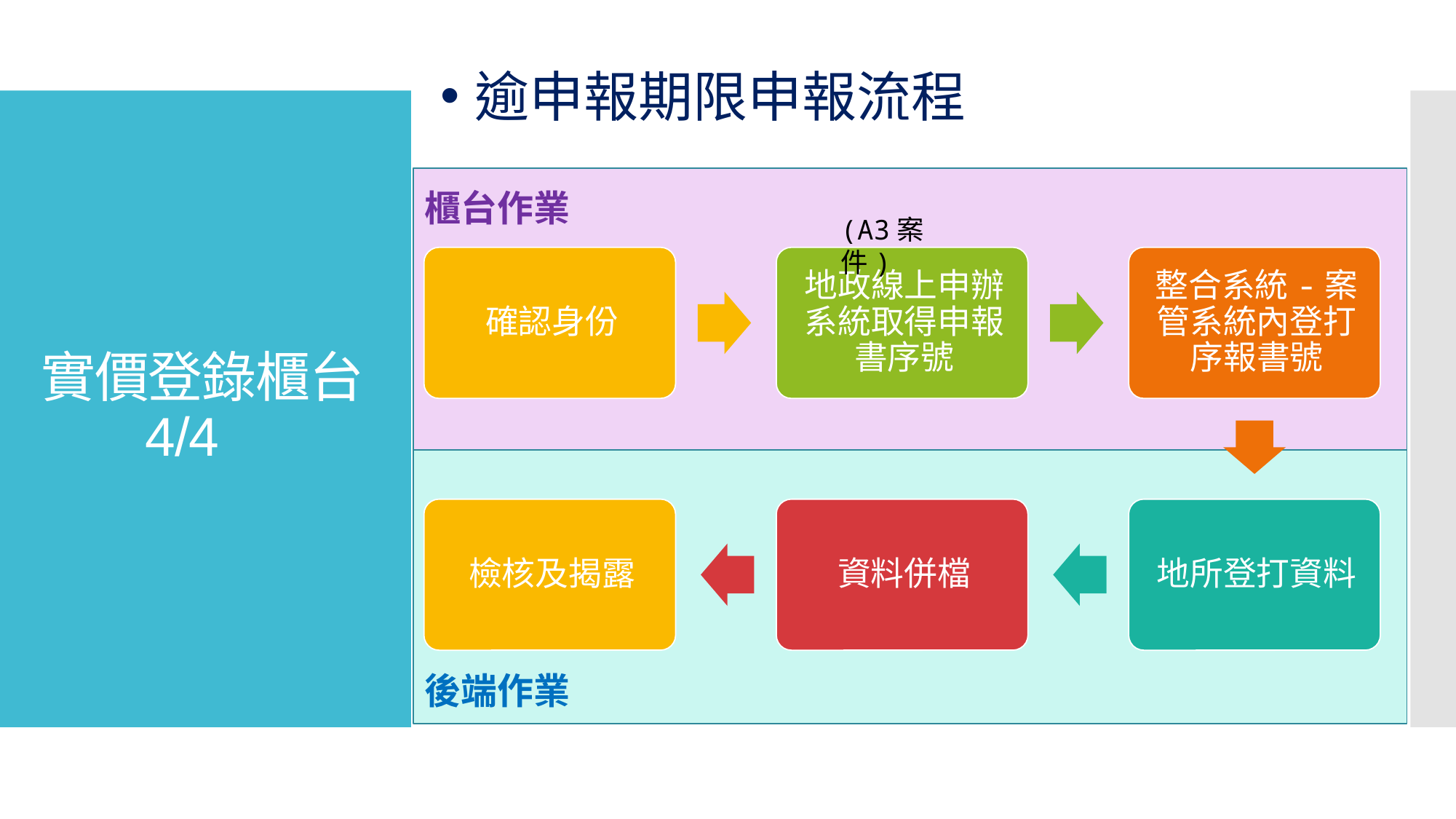

逾申報期限申報流程
# 實價登錄櫃台 4/4

確認身份

地政線上申辦系統取得申報書序號

整合系統-案管系統內登打序報書號

地所登打資料

資料併檔

檢核及揭露
櫃台作業
(A3案件)

後端作業